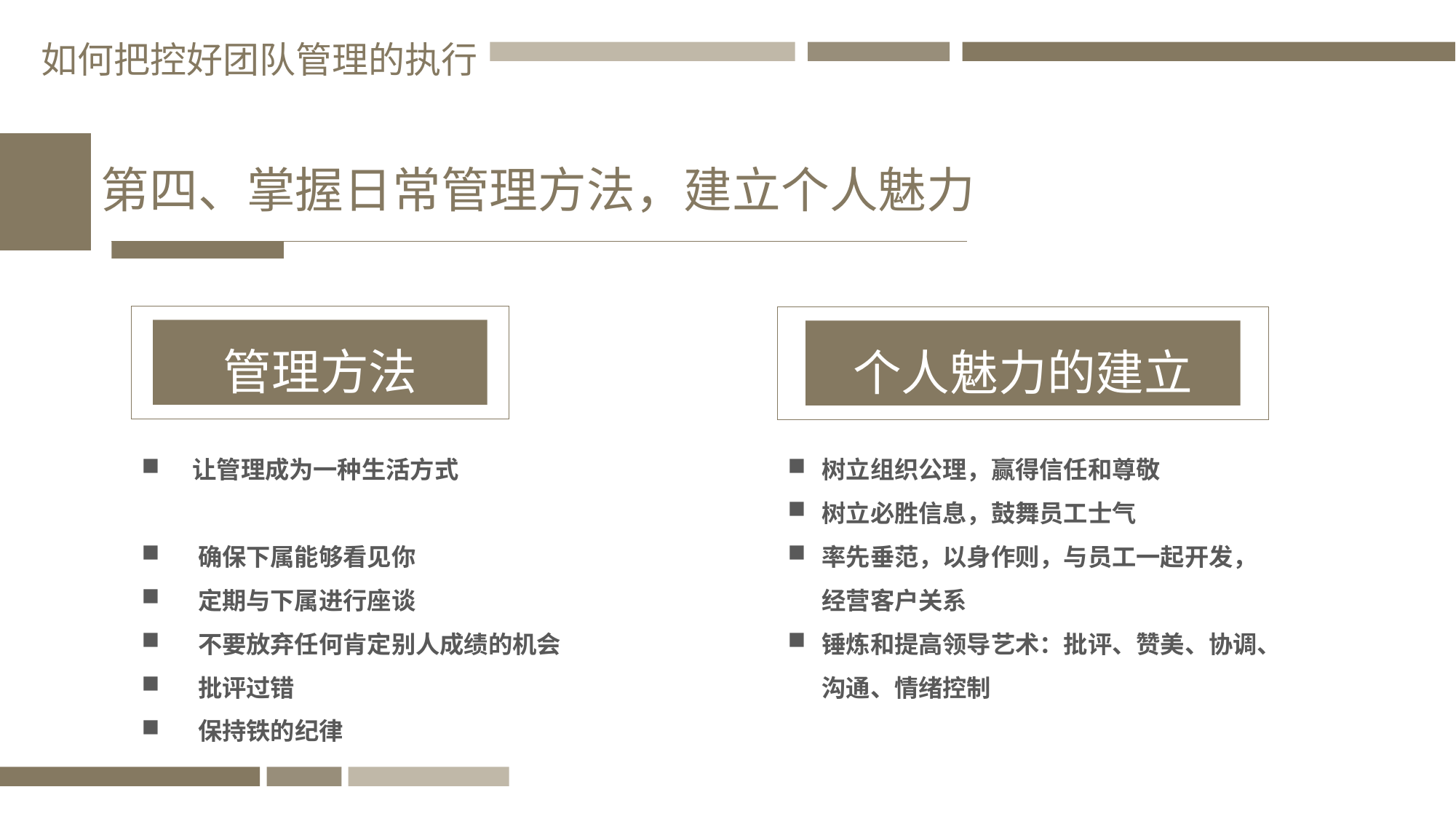

如何把控好团队管理的执行

第四、掌握日常管理方法，建立个人魅力

管理方法

个人魅力的建立

  让管理成为一种生活方式
   确保下属能够看见你
   定期与下属进行座谈
   不要放弃任何肯定别人成绩的机会
   批评过错
   保持铁的纪律
树立组织公理，赢得信任和尊敬
树立必胜信息，鼓舞员工士气
率先垂范，以身作则，与员工一起开发，经营客户关系
锤炼和提高领导艺术：批评、赞美、协调、沟通、情绪控制